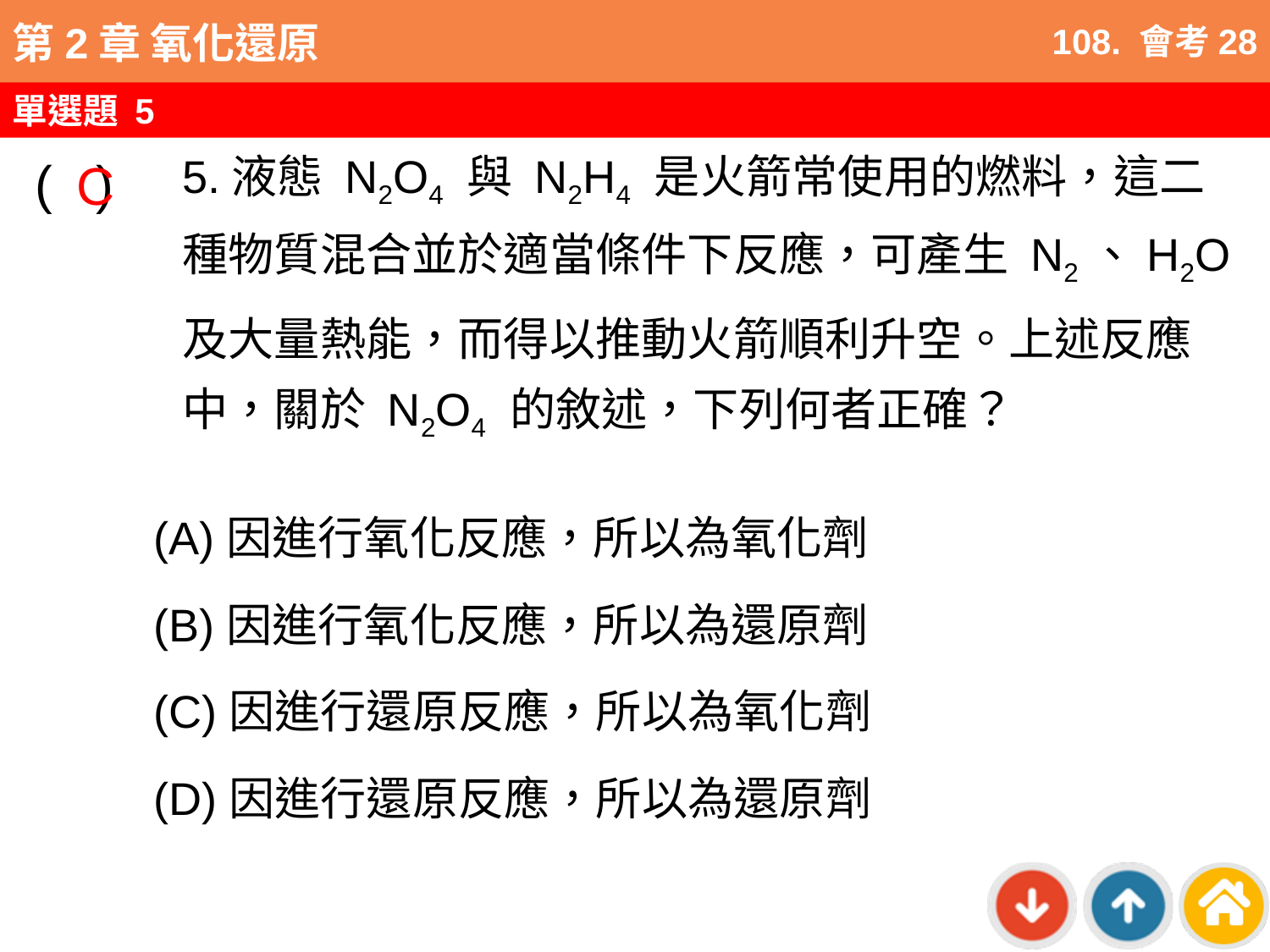

108. 會考28
單選題 5
C
5.液態 N2O4 與 N2H4 是火箭常使用的燃料，這二種物質混合並於適當條件下反應，可產生 N2、H2O 及大量熱能，而得以推動火箭順利升空。上述反應中，關於 N2O4 的敘述，下列何者正確？
(   )
(A)因進行氧化反應，所以為氧化劑
(B)因進行氧化反應，所以為還原劑
(C)因進行還原反應，所以為氧化劑
(D)因進行還原反應，所以為還原劑